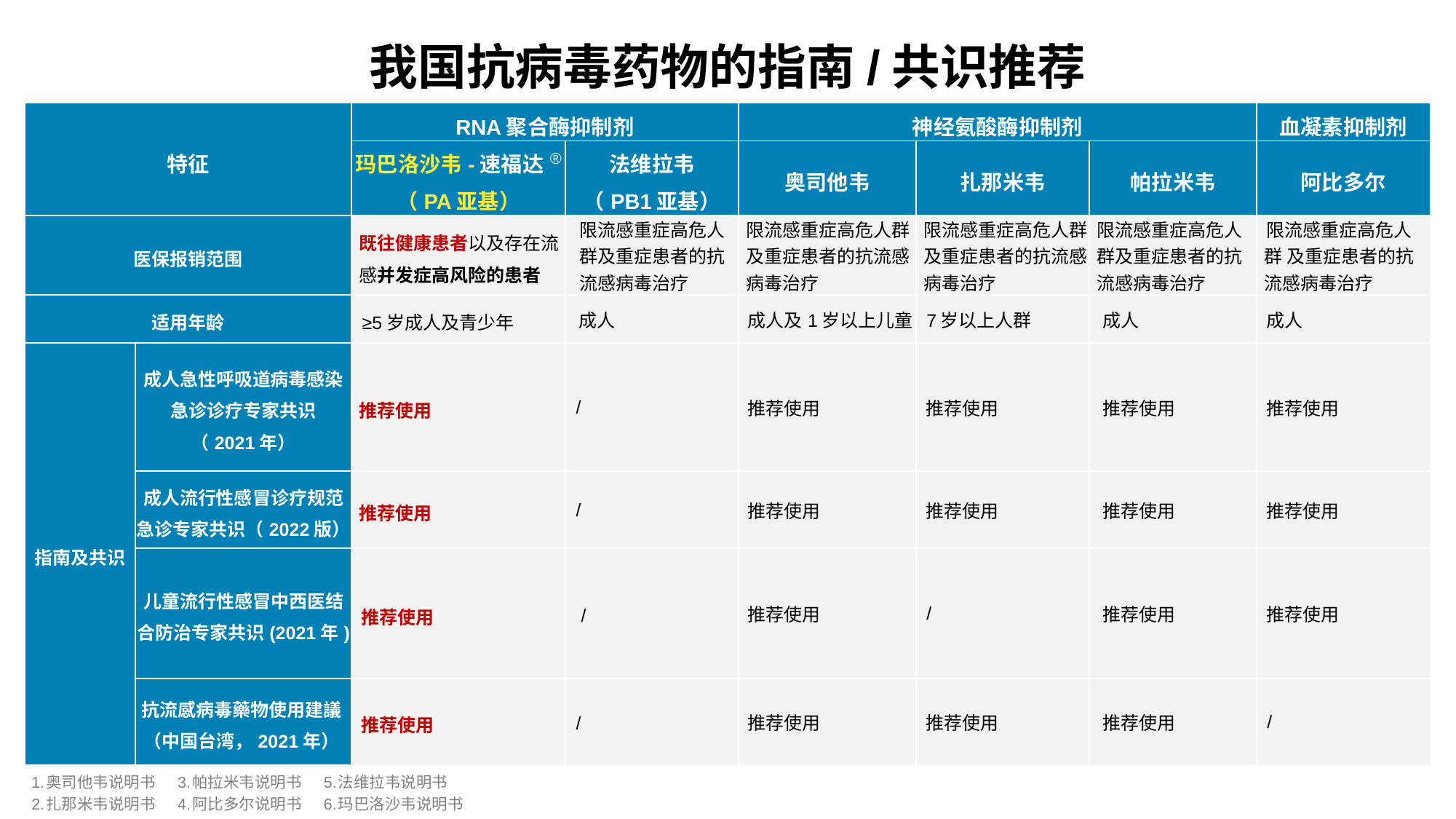

我国抗病毒药物的指南/共识推荐
| 特征 |  | RNA聚合酶抑制剂 |  | 神经氨酸酶抑制剂 |  |  | 血凝素抑制剂 |
| --- | --- | --- | --- | --- | --- | --- | --- |
|  |  | 玛巴洛沙韦-速福达® （PA亚基） | 法维拉韦 （PB1亚基） | 奥司他韦 | 扎那米韦 | 帕拉米韦 | 阿比多尔 |
| 医保报销范围 |  | 既往健康患者以及存在流感并发症高风险的患者 | 限流感重症高危人群及重症患者的抗流感病毒治疗 | 限流感重症高危人群及重症患者的抗流感病毒治疗 | 限流感重症高危人群及重症患者的抗流感病毒治疗 | 限流感重症高危人群及重症患者的抗流感病毒治疗 | 限流感重症高危人群 及重症患者的抗流感病毒治疗 |
| 适用年龄 |  | ≥5岁成人及青少年 | 成人 | 成人及1岁以上儿童 | 7岁以上人群 | 成人 | 成人 |
| 指南及共识 | 成人急性呼吸道病毒感染急诊诊疗专家共识 （2021年） | 推荐使用 | / | 推荐使用 | 推荐使用 | 推荐使用 | 推荐使用 |
|  | 成人流行性感冒诊疗规范急诊专家共识（2022版） | 推荐使用 | / | 推荐使用 | 推荐使用 | 推荐使用 | 推荐使用 |
|  | 儿童流行性感冒中西医结合防治专家共识(2021年) | 推荐使用 | / | 推荐使用 | / | 推荐使用 | 推荐使用 |
|  | 抗流感病毒藥物使用建議 （中国台湾，2021年） | 推荐使用 | / | 推荐使用 | 推荐使用 | 推荐使用 | / |
1.奥司他韦说明书      3.帕拉米韦说明书      5.法维拉韦说明书
2.扎那米韦说明书      4.阿比多尔说明书      6.玛巴洛沙韦说明书